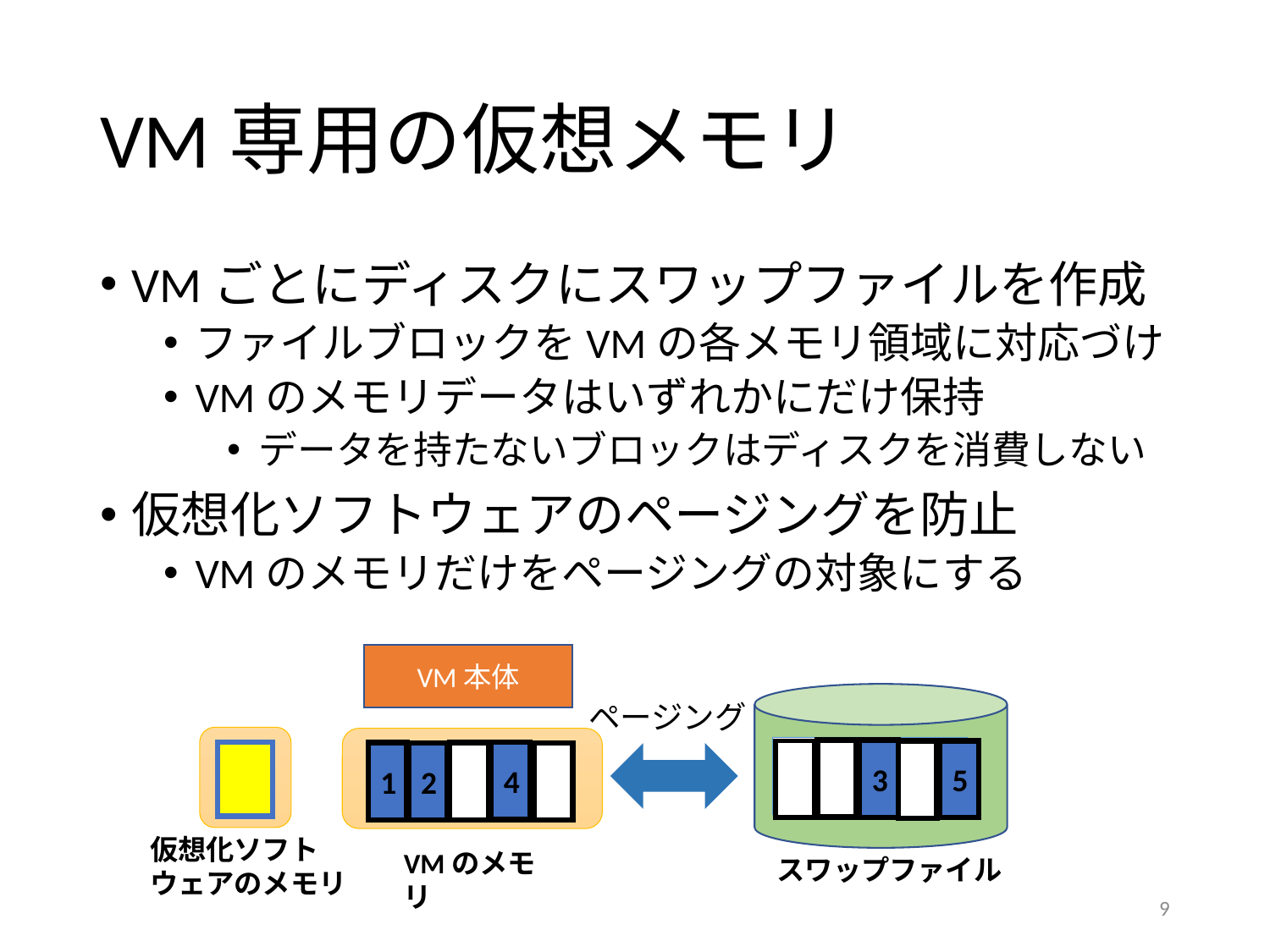

# VM専用の仮想メモリ
VMごとにディスクにスワップファイルを作成
ファイルブロックをVMの各メモリ領域に対応づけ
VMのメモリデータはいずれかにだけ保持
データを持たないブロックはディスクを消費しない
仮想化ソフトウェアのページングを防止
VMのメモリだけをページングの対象にする

VM本体
ディスク
ページング

3

5

4

1

2

仮想化ソフトウェアのメモリ
VMのメモリ
スワップファイル
9